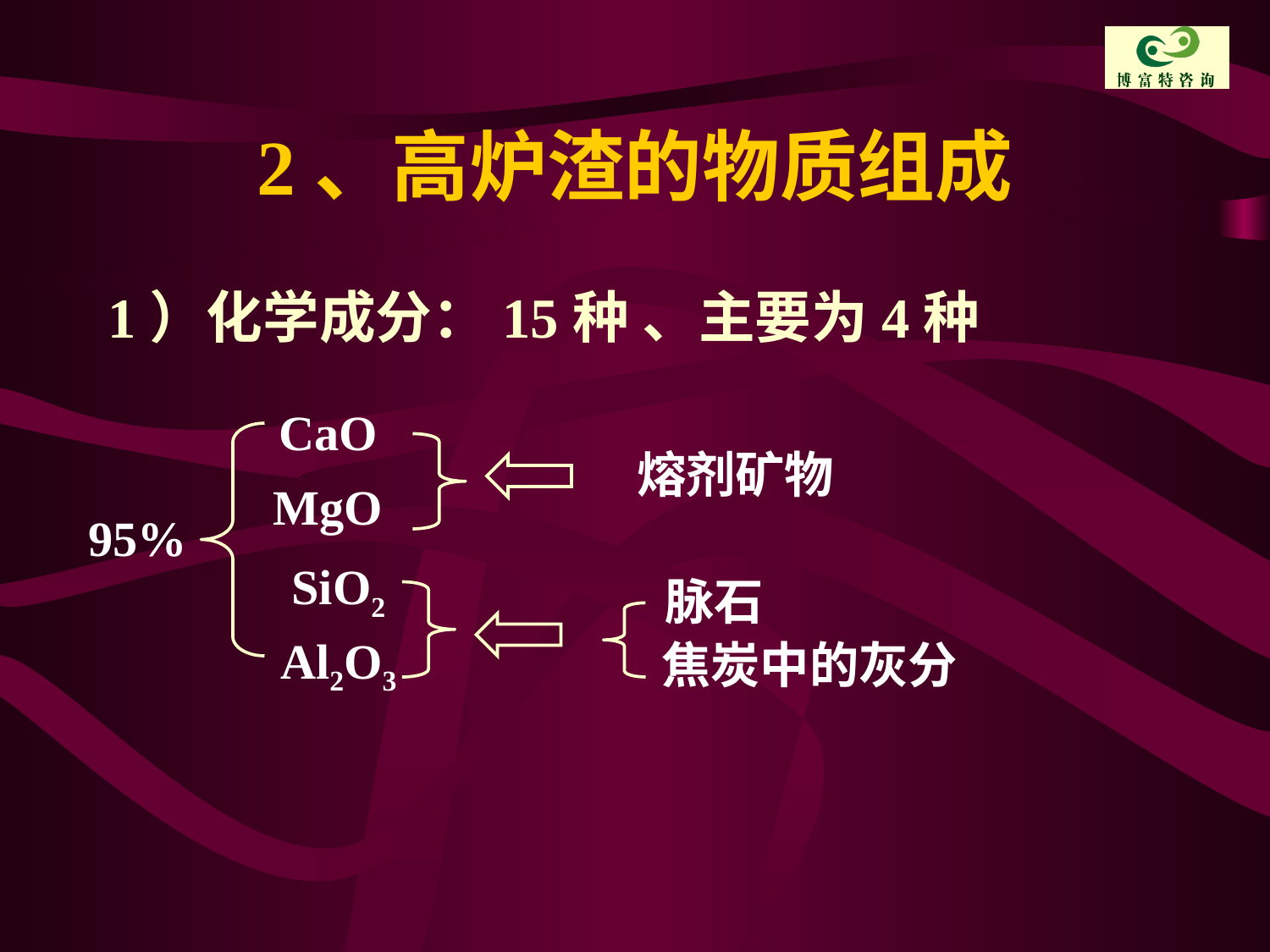

# 2、高炉渣的物质组成
1）化学成分：15种 、主要为4种
CaO

熔剂矿物

MgO
95%
SiO2
脉石

Al2O3
焦炭中的灰分